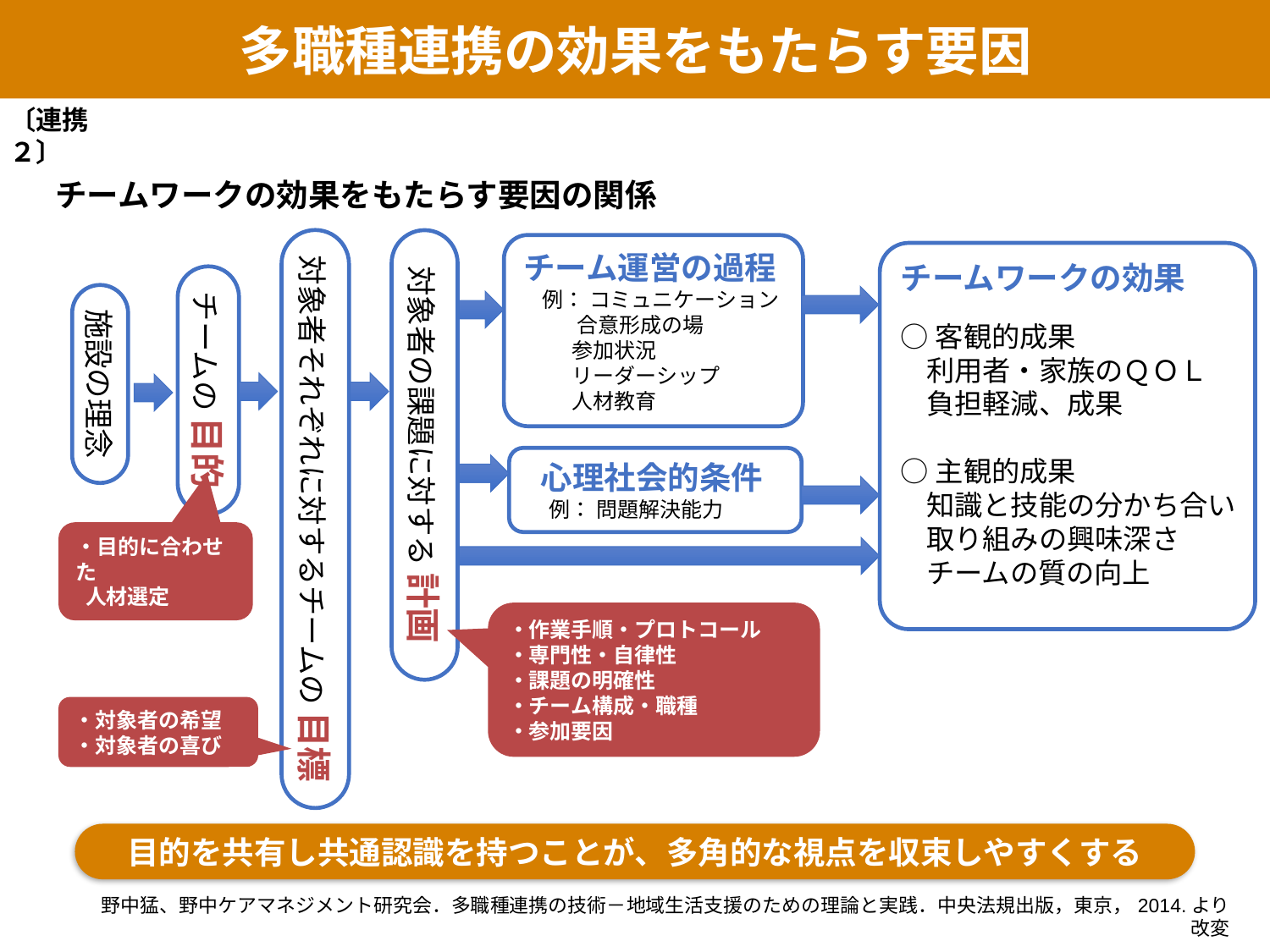

多職種連携の効果をもたらす要因
〔連携２〕
チームワークの効果をもたらす要因の関係
対象者それぞれに対するチームの 目標
　対象者の課題に対する 計画
チーム運営の過程
   例： コミュニケーション
 　     合意形成の場
　      参加状況
　      リーダーシップ
　      人材教育
チームワークの効果

○客観的成果
   利用者・家族のＱＯＬ
   負担軽減、成果

○主観的成果
   知識と技能の分かち合い
   取り組みの興味深さ
   チームの質の向上

チームの 目的
施設の理念

 心理社会的条件
    例： 問題解決能力

・目的に合わせた
 人材選定

・作業手順・プロトコール
・専門性・自律性
・課題の明確性
・チーム構成・職種
・参加要因
・対象者の希望
・対象者の喜び
野中猛、野中ケアマネジメント研究会．多職種連携の技術－地域生活支援のための理論と実践．中央法規出版，東京，2014.より改変
目的を共有し共通認識を持つことが、多角的な視点を収束しやすくする